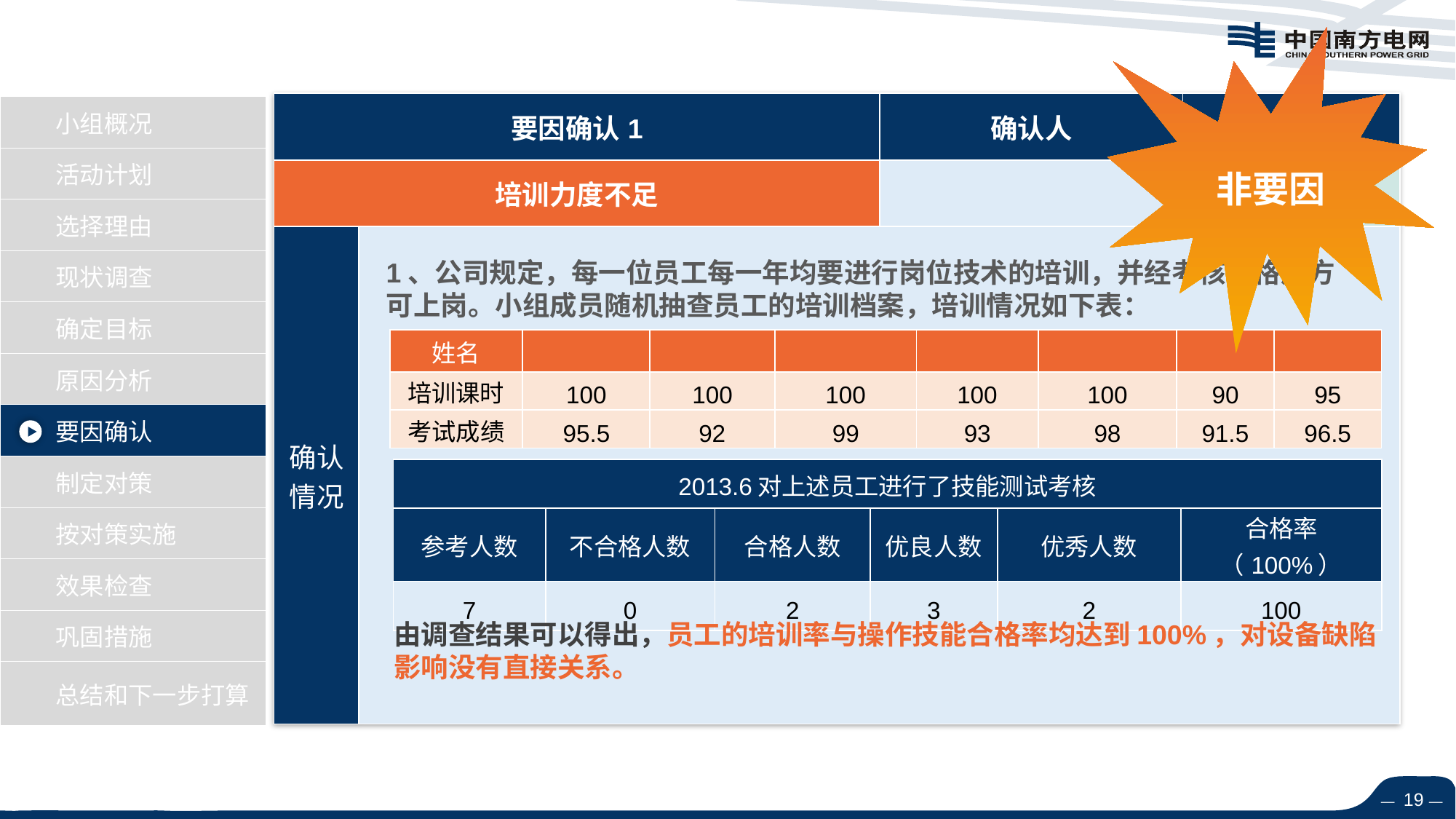

非要因
| 要因确认1 |  | 确认人 | 确认时间 |
| --- | --- | --- | --- |
| 培训力度不足 |  |  | 2013.6 |
| 确认情况 |  |  |  |
1、公司规定，每一位员工每一年均要进行岗位技术的培训，并经考核合格后方可上岗。小组成员随机抽查员工的培训档案，培训情况如下表：
| 姓名 |  |  |  |  |  |  |  |
| --- | --- | --- | --- | --- | --- | --- | --- |
| 培训课时 | 100 | 100 | 100 | 100 | 100 | 90 | 95 |
| 考试成绩 | 95.5 | 92 | 99 | 93 | 98 | 91.5 | 96.5 |
| 2013.6对上述员工进行了技能测试考核 |  |  |  |  |  |
| --- | --- | --- | --- | --- | --- |
| 参考人数 | 不合格人数 | 合格人数 | 优良人数 | 优秀人数 | 合格率（100%） |
| 7 | 0 | 2 | 3 | 2 | 100 |
由调查结果可以得出，员工的培训率与操作技能合格率均达到100%，对设备缺陷影响没有直接关系。